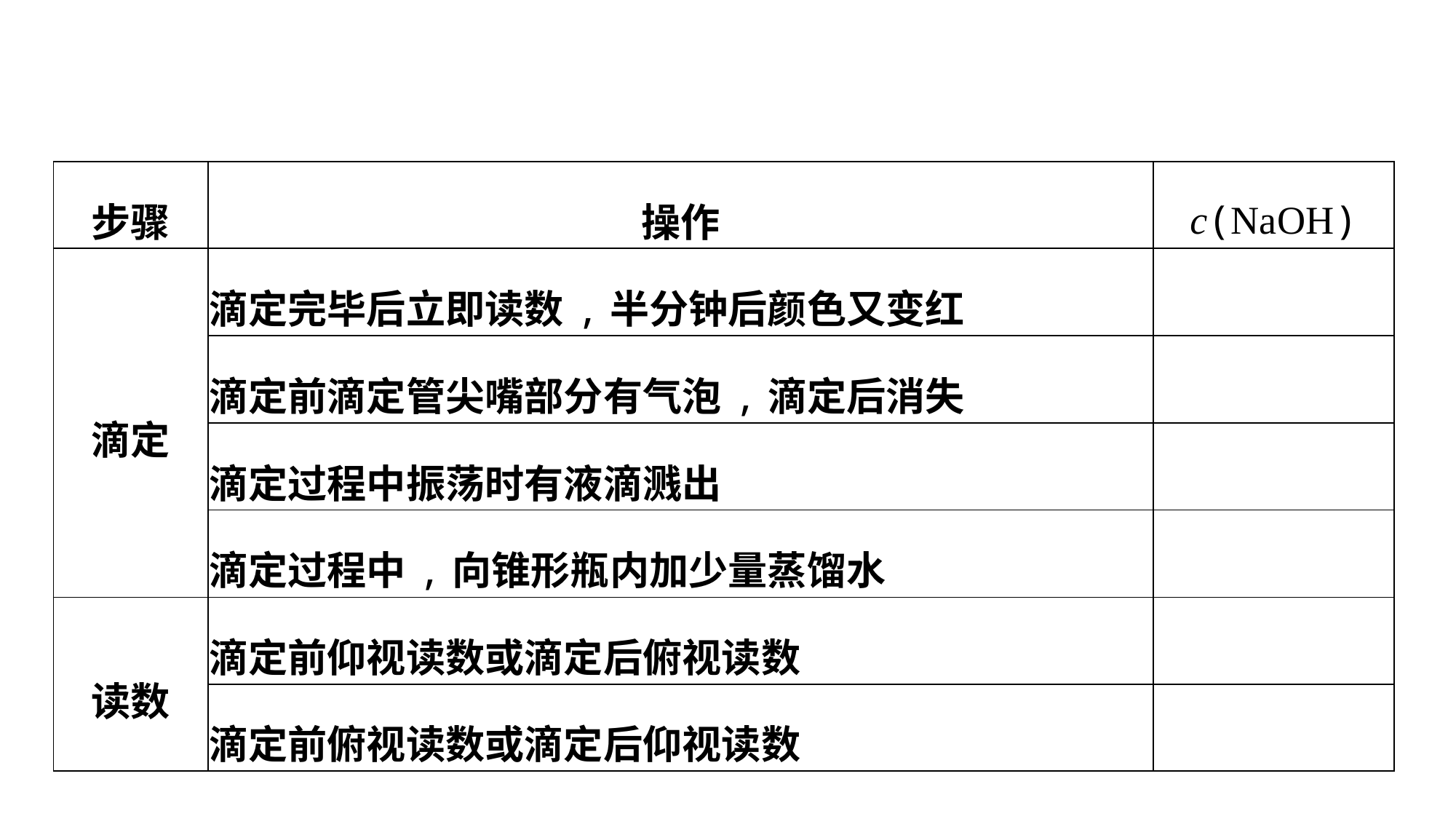

| 步骤 | 操作 | c(NaOH) |
| --- | --- | --- |
| 滴定 | 滴定完毕后立即读数,半分钟后颜色又变红 |  |
|  | 滴定前滴定管尖嘴部分有气泡,滴定后消失 |  |
|  | 滴定过程中振荡时有液滴溅出 |  |
|  | 滴定过程中,向锥形瓶内加少量蒸馏水 |  |
| 读数 | 滴定前仰视读数或滴定后俯视读数 |  |
|  | 滴定前俯视读数或滴定后仰视读数 |  |